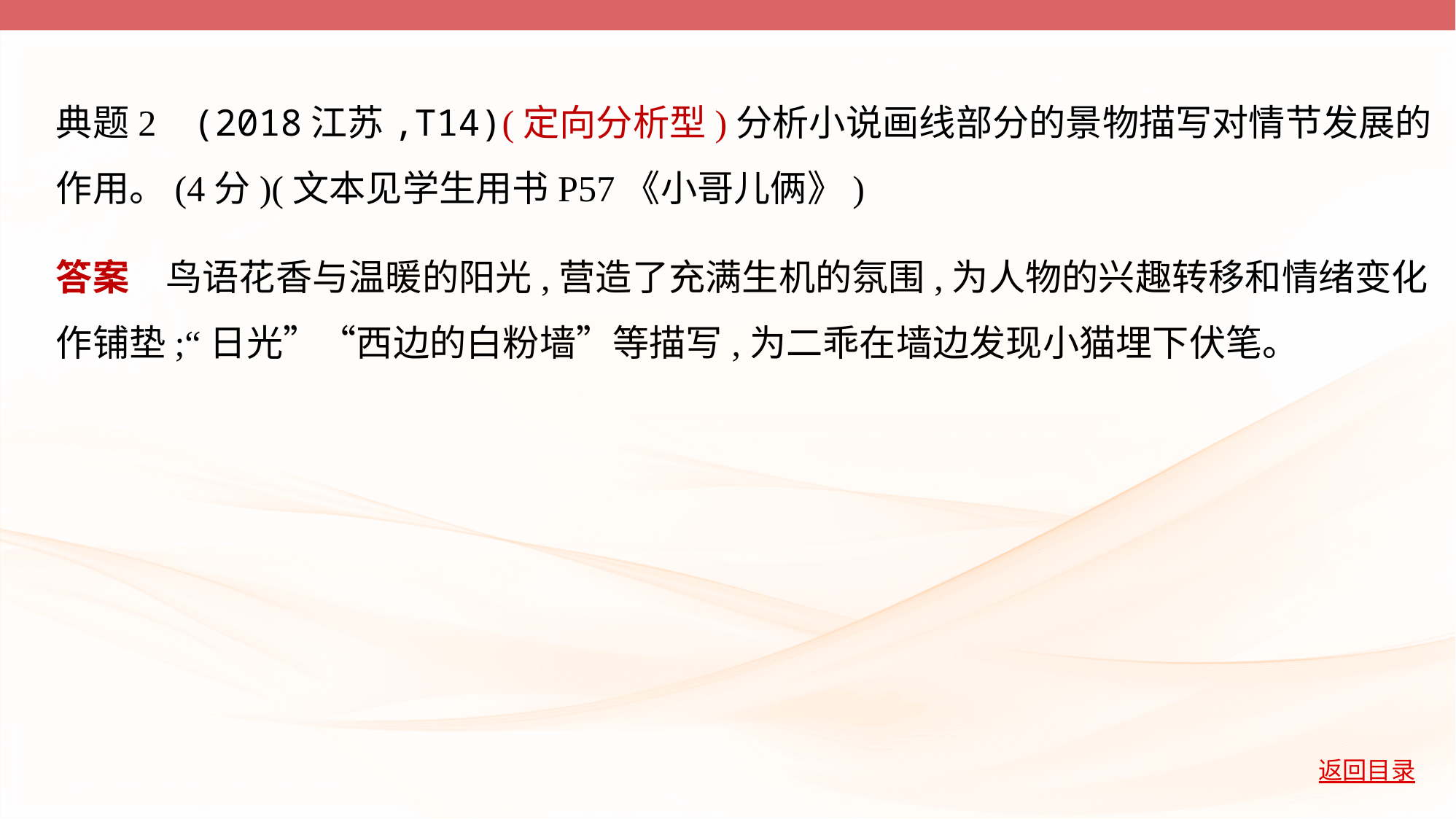

典题2    (2018江苏,T14)(定向分析型)分析小说画线部分的景物描写对情节发展的
作用。(4分)(文本见学生用书P57《小哥儿俩》)
答案　鸟语花香与温暖的阳光,营造了充满生机的氛围,为人物的兴趣转移和情绪变化
作铺垫;“日光”“西边的白粉墙”等描写,为二乖在墙边发现小猫埋下伏笔。